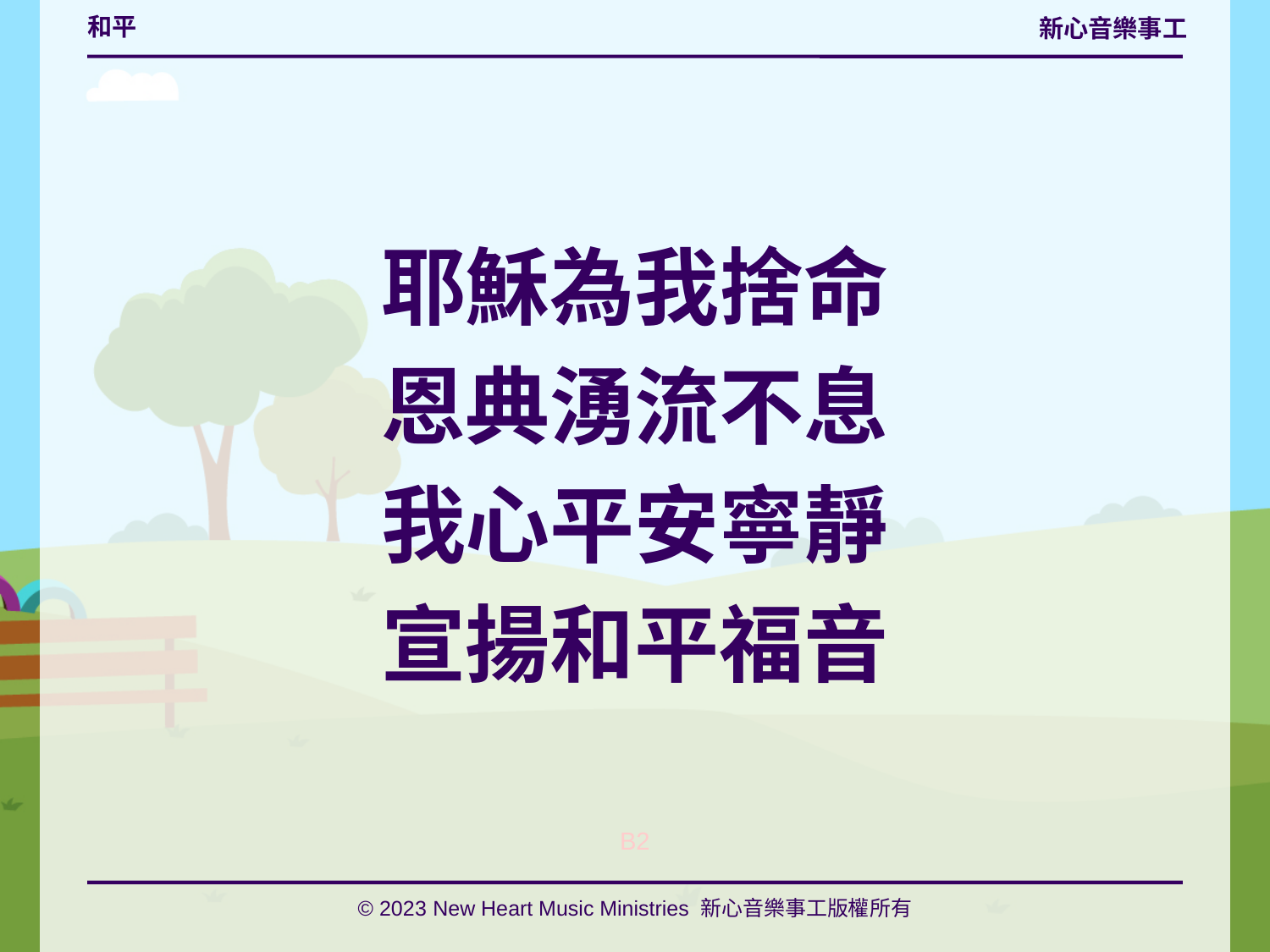

# 和平
耶穌為我捨命
恩典湧流不息
我心平安寧靜
宣揚和平福音
B2
© 2023 New Heart Music Ministries 新心音樂事工版權所有